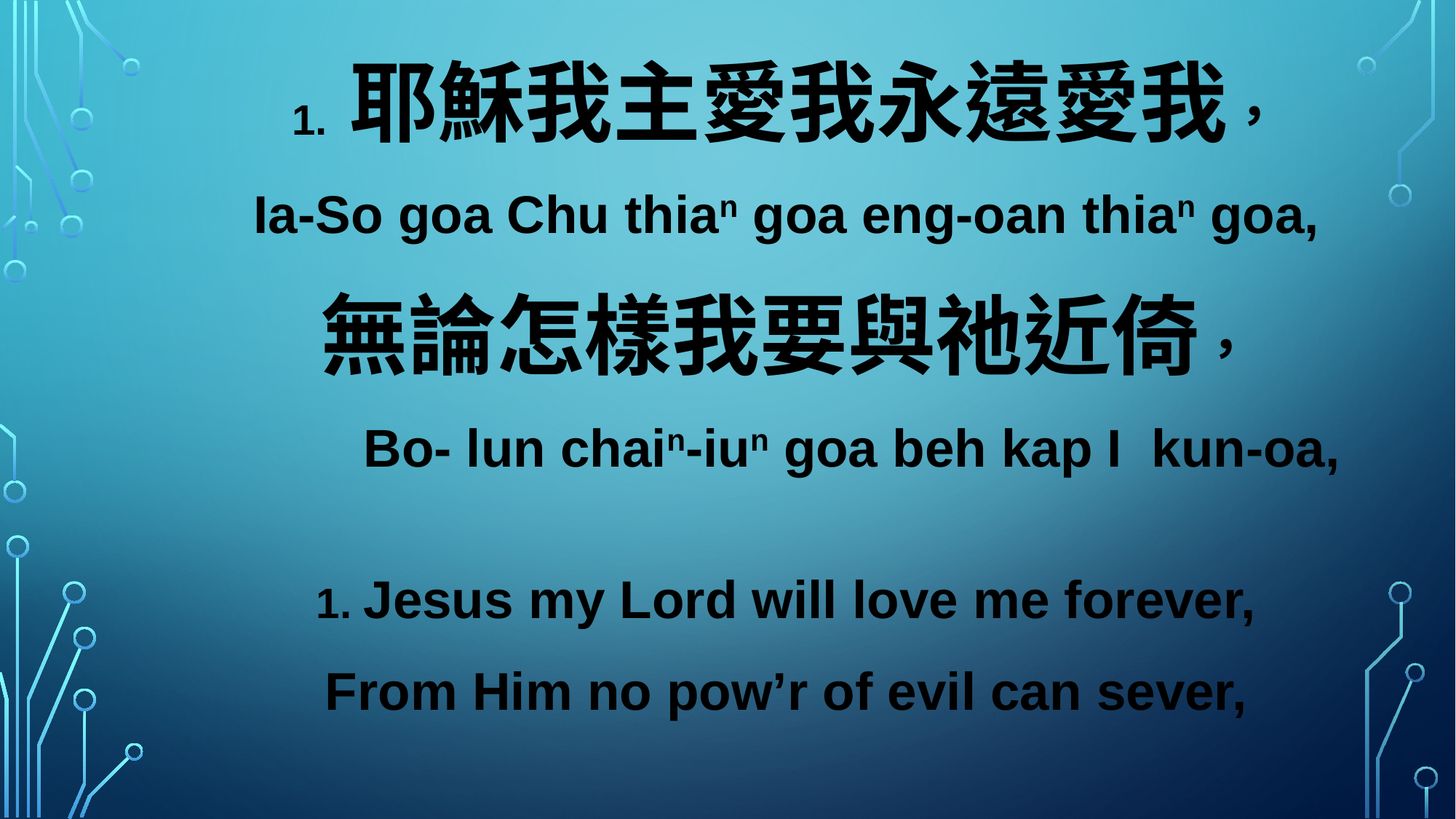

1. 耶穌我主愛我永遠愛我，
Ia-So goa Chu thian goa eng-oan thian goa,
無論怎樣我要與祂近倚，
         Bo- lun chain-iun goa beh kap I  kun-oa,

1. Jesus my Lord will love me forever,
From Him no pow’r of evil can sever,